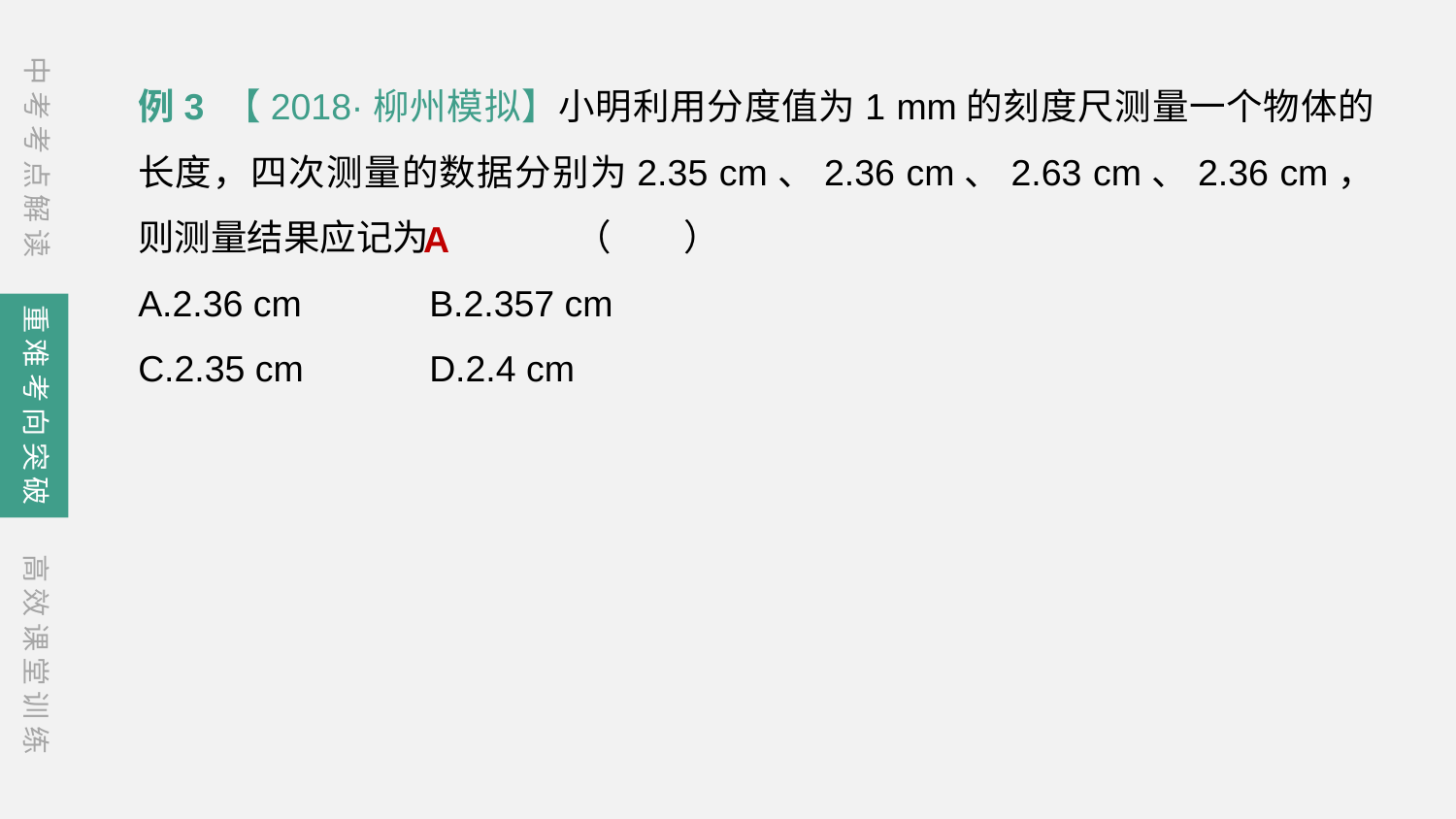

中考考点解读
例3 【2018·柳州模拟】小明利用分度值为1 mm的刻度尺测量一个物体的长度，四次测量的数据分别为2.35 cm、2.36 cm、2.63 cm、2.36 cm，则测量结果应记为	（　　）
A.2.36 cm 	B.2.357 cm
C.2.35 cm	D.2.4 cm
A
重难考向突破

高效课堂训练